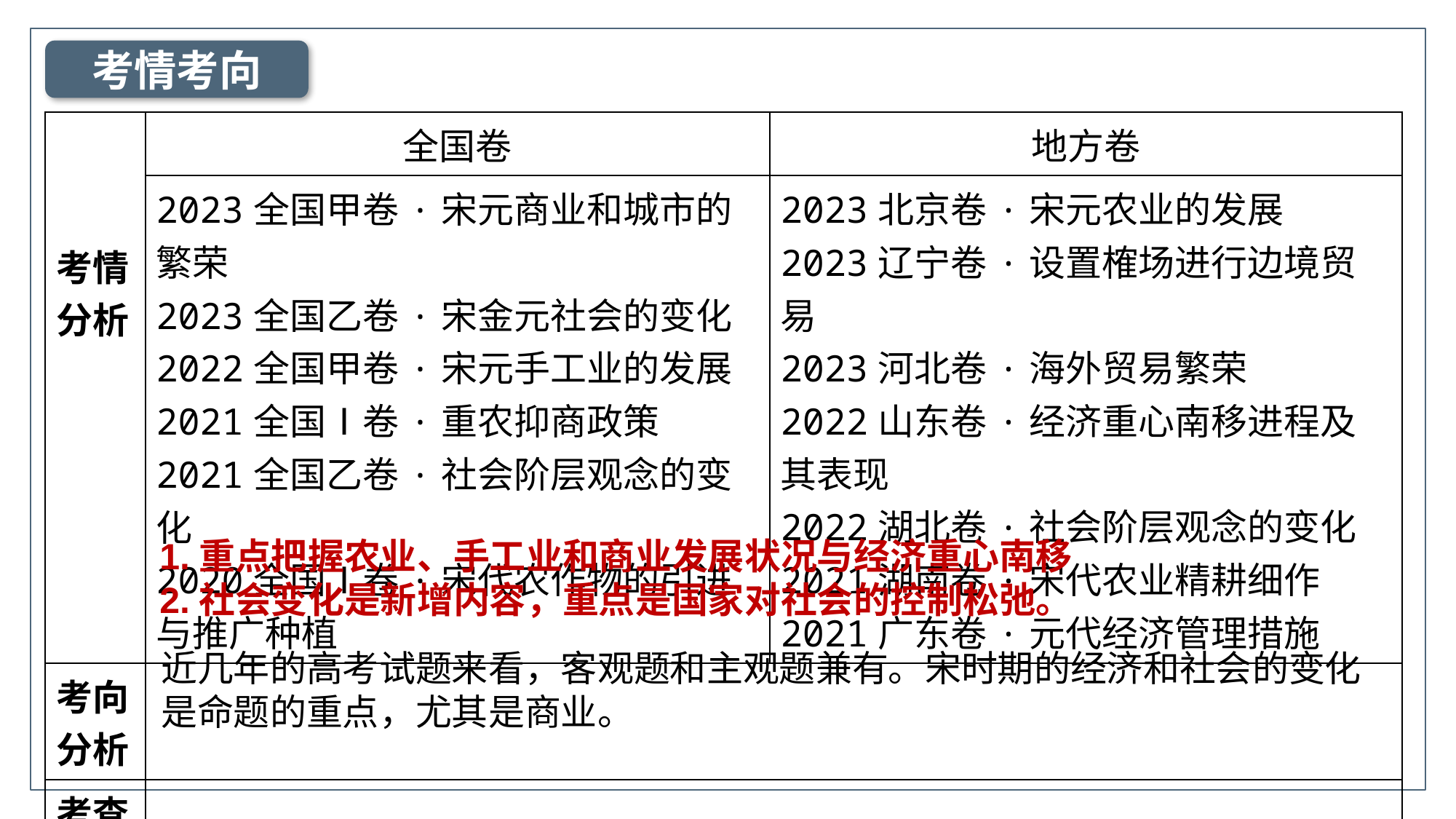

考情考向
| 考情分析 | 全国卷 | 地方卷 |
| --- | --- | --- |
|  | 2023全国甲卷·宋元商业和城市的繁荣 2023全国乙卷·宋金元社会的变化 2022全国甲卷·宋元手工业的发展 2021全国Ⅰ卷·重农抑商政策 2021全国乙卷·社会阶层观念的变化 2020全国Ⅰ卷·宋代农作物的引进与推广种植 | 2023北京卷·宋元农业的发展 2023辽宁卷·设置榷场进行边境贸易 2023河北卷·海外贸易繁荣 2022山东卷·经济重心南移进程及其表现 2022湖北卷·社会阶层观念的变化 2021湖南卷·宋代农业精耕细作 2021广东卷·元代经济管理措施 |
| 考向 分析 |  |  |
| 考查方式 |  |  |
1.重点把握农业、手工业和商业发展状况与经济重心南移
2.社会变化是新增内容，重点是国家对社会的控制松弛。
近几年的高考试题来看，客观题和主观题兼有。宋时期的经济和社会的变化是命题的重点，尤其是商业。